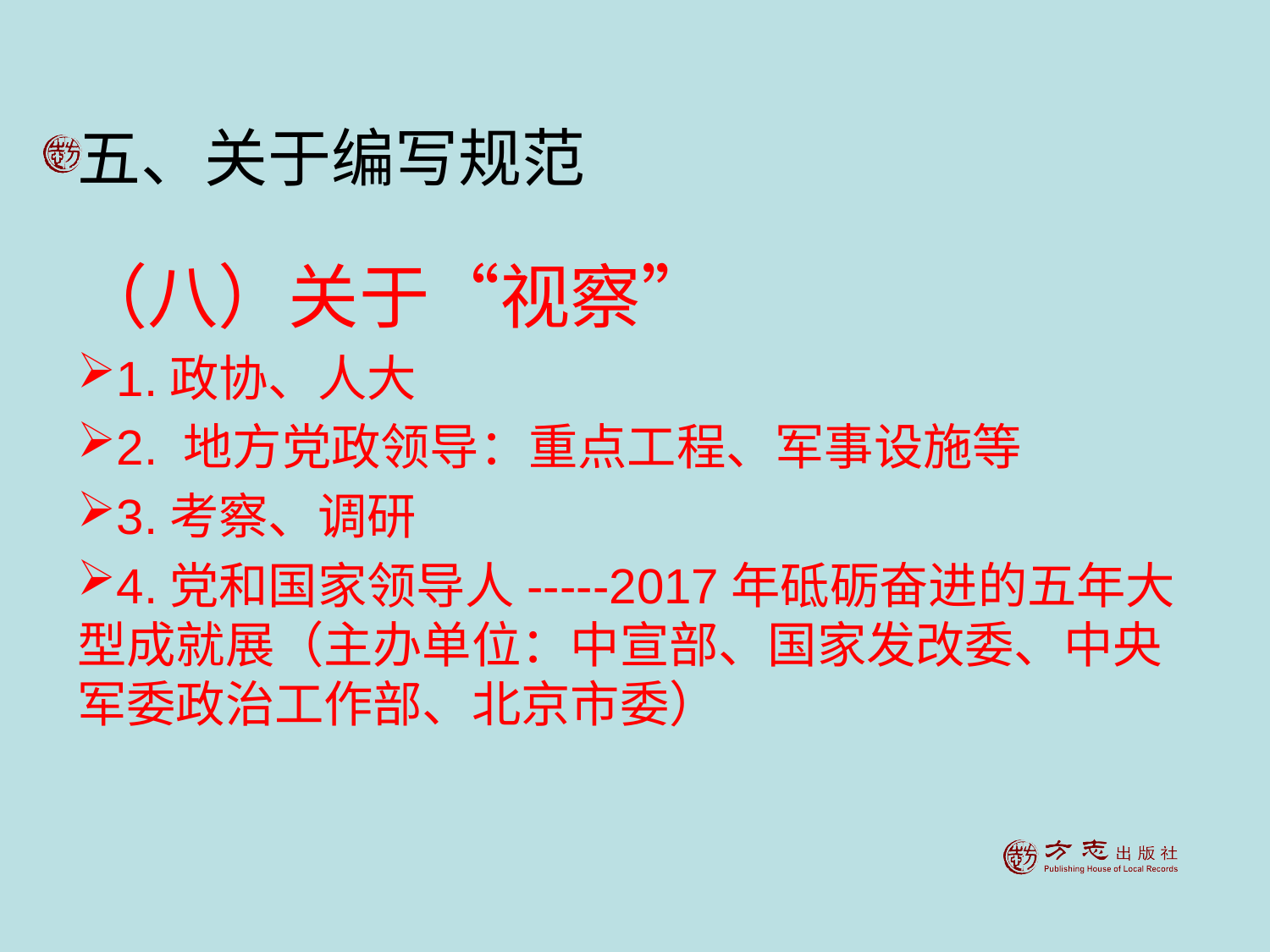

# 五、关于编写规范
（八）关于“视察”
1.政协、人大
2. 地方党政领导：重点工程、军事设施等
3.考察、调研
4.党和国家领导人-----2017年砥砺奋进的五年大型成就展（主办单位：中宣部、国家发改委、中央军委政治工作部、北京市委）